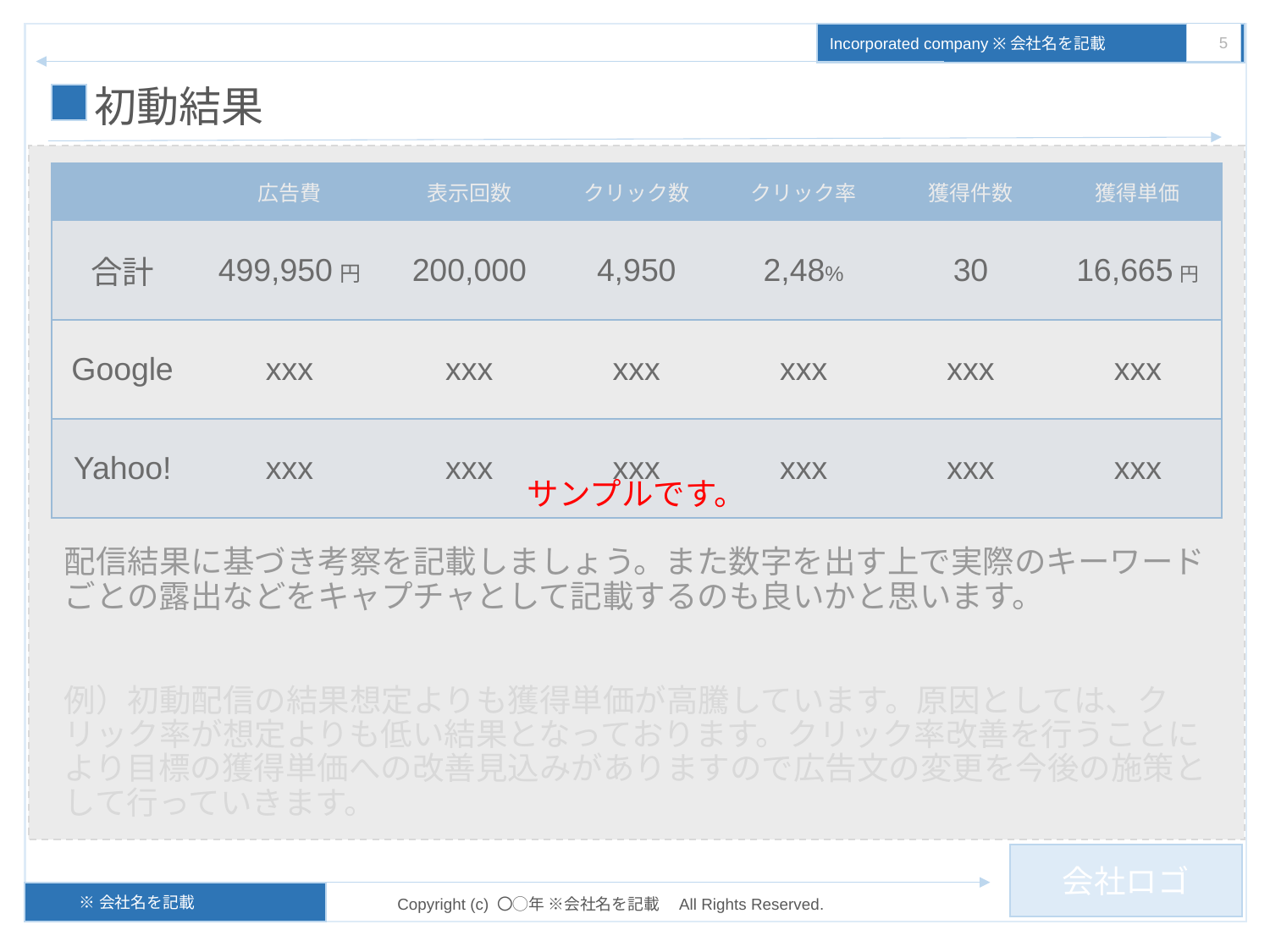

5
# 初動結果
サンプルです。
|  | 広告費 | 表示回数 | クリック数 | クリック率 | 獲得件数 | 獲得単価 |
| --- | --- | --- | --- | --- | --- | --- |
| 合計 | 499,950円 | 200,000 | 4,950 | 2,48% | 30 | 16,665円 |
| Google | xxx | xxx | xxx | xxx | xxx | xxx |
| Yahoo! | xxx | xxx | xxx | xxx | xxx | xxx |
配信結果に基づき考察を記載しましょう。また数字を出す上で実際のキーワードごとの露出などをキャプチャとして記載するのも良いかと思います。

例）初動配信の結果想定よりも獲得単価が高騰しています。原因としては、クリック率が想定よりも低い結果となっております。クリック率改善を行うことにより目標の獲得単価への改善見込みがありますので広告文の変更を今後の施策として行っていきます。